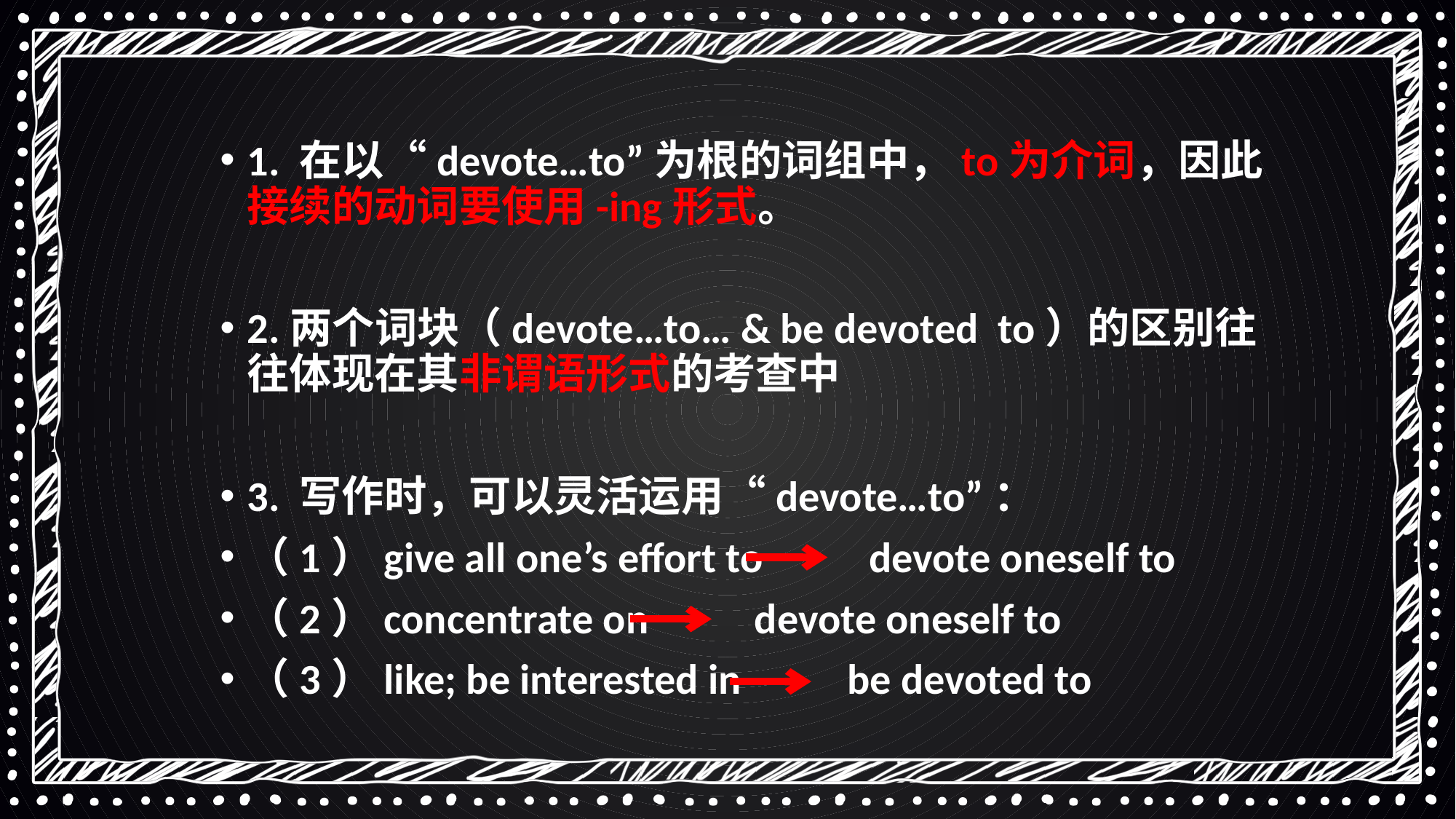

1. 在以“devote…to”为根的词组中，to为介词，因此接续的动词要使用-ing形式。

2.两个词块（devote…to… & be devoted  to）的区别往往体现在其非谓语形式的考查中

3. 写作时，可以灵活运用“devote…to”：
（1）give all one’s effort to           devote oneself to
（2）concentrate on           devote oneself to
（3）like; be interested in           be devoted to